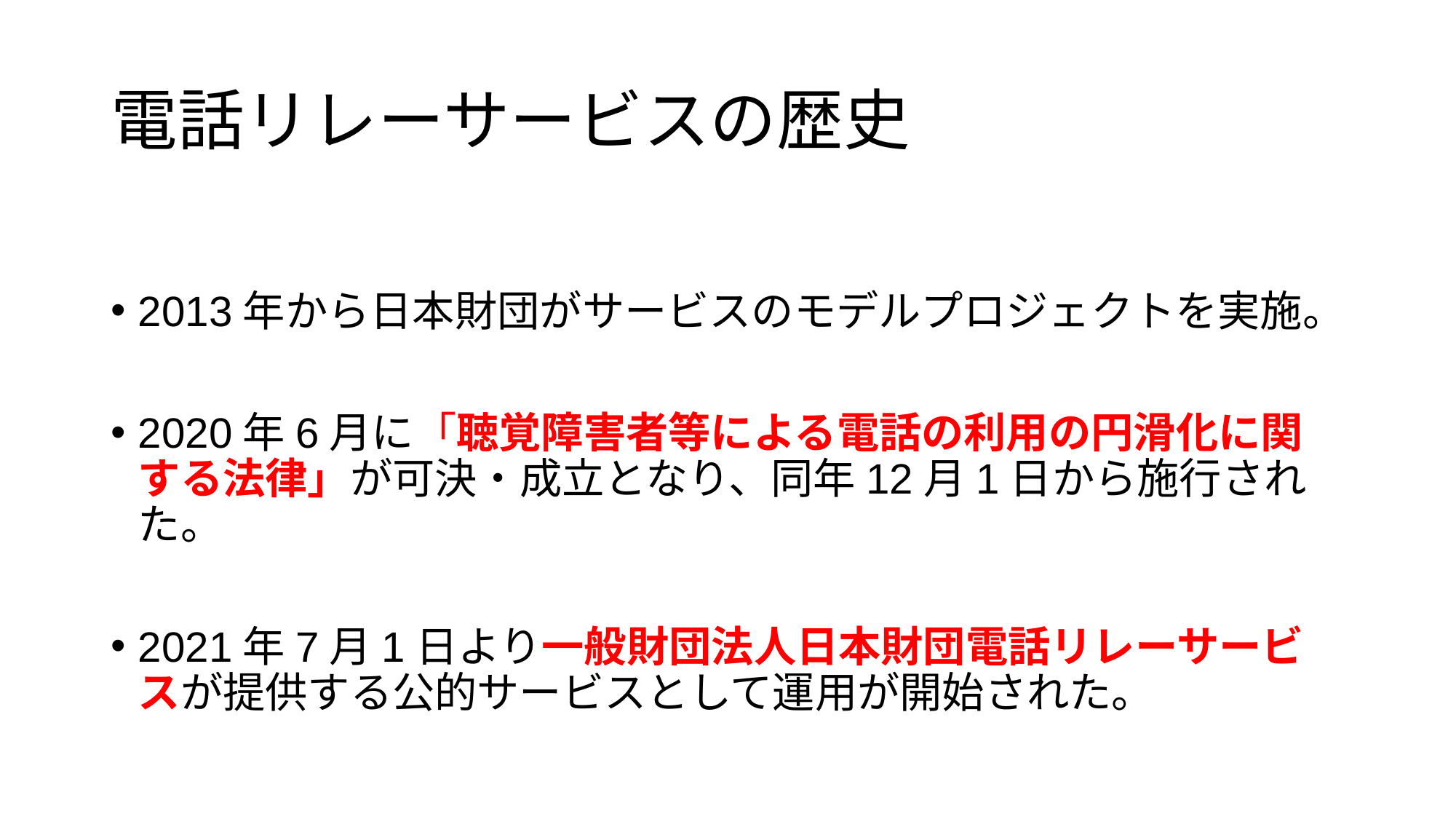

# 電話リレーサービスの歴史

2013年から日本財団がサービスのモデルプロジェクトを実施。

2020年6月に「聴覚障害者等による電話の利用の円滑化に関する法律」が可決・成立となり、同年12月1日から施行された。

2021年7月1日より一般財団法人日本財団電話リレーサービスが提供する公的サービスとして運用が開始された。